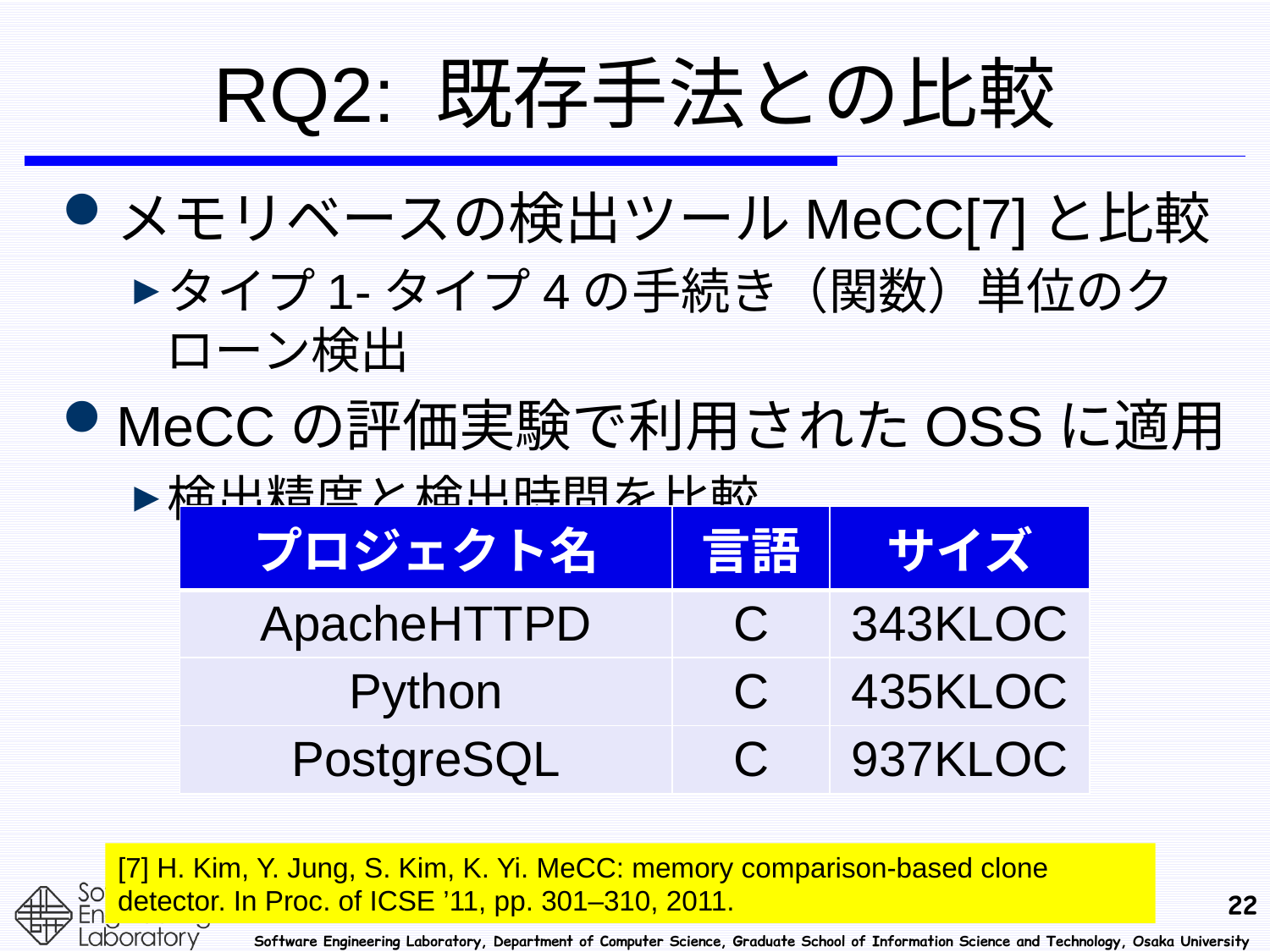

# RQ2: 既存手法との比較
メモリベースの検出ツールMeCC[7]と比較
タイプ1-タイプ4の手続き（関数）単位のクローン検出
MeCCの評価実験で利用されたOSSに適用
検出精度と検出時間を比較
| プロジェクト名 | 言語 | サイズ |
| --- | --- | --- |
| ApacheHTTPD | C | 343KLOC |
| Python | C | 435KLOC |
| PostgreSQL | C | 937KLOC |
[7] H. Kim, Y. Jung, S. Kim, K. Yi. MeCC: memory comparison-based clone detector. In Proc. of ICSE ’11, pp. 301–310, 2011.